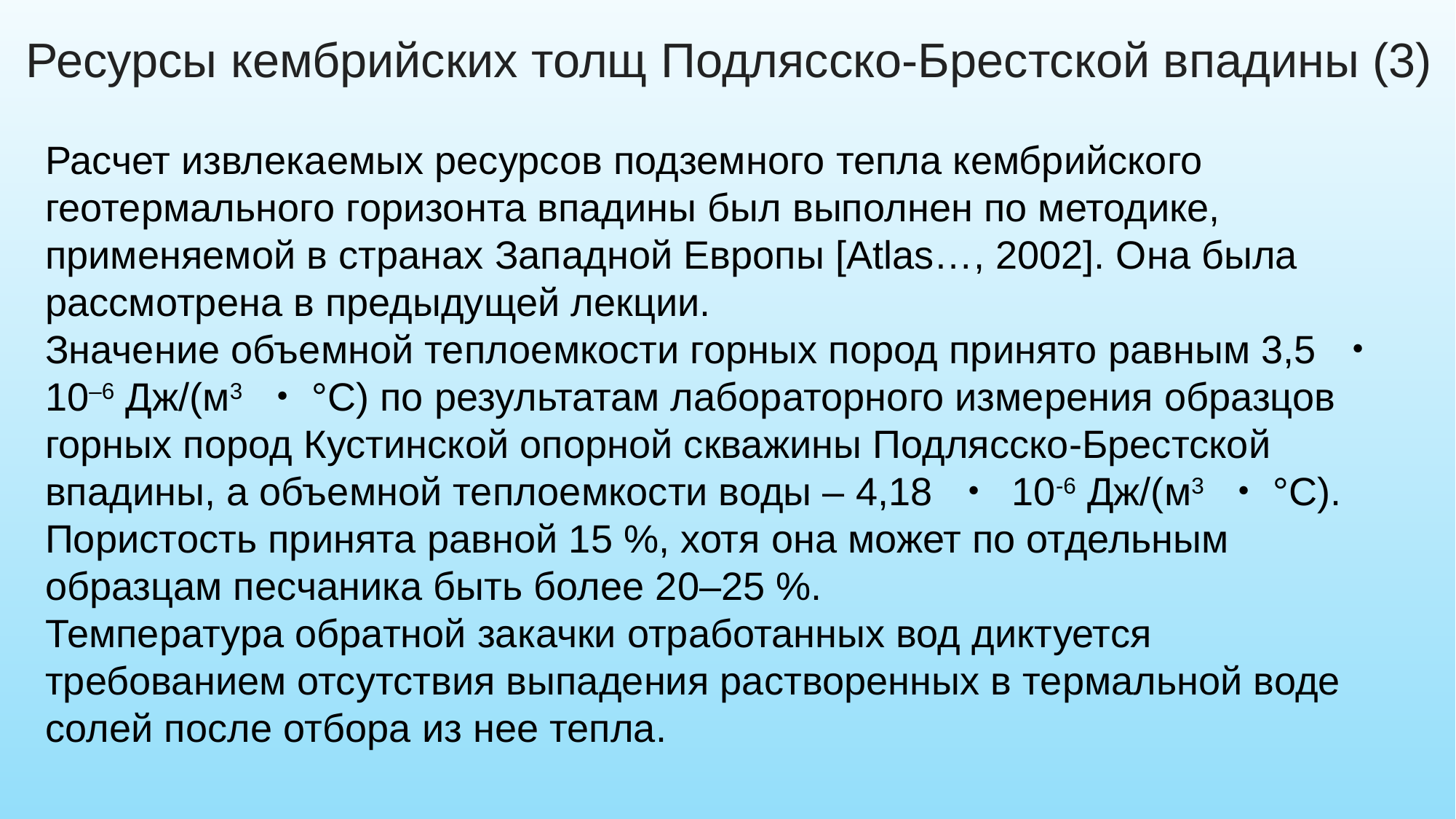

Ресурсы кембрийских толщ Подлясско-Брестской впадины (3)
Расчет извлекаемых ресурсов подземного тепла кембрийского геотермального горизонта впадины был выполнен по методике, применяемой в странах Западной Европы [Atlas…, 2002]. Она была рассмотрена в предыдущей лекции.
Значение объемной теплоемкости горных пород принято равным 3,5 ・ 10–6 Дж/(м3 ・°С) по результатам лабораторного измерения образцов горных пород Кустинской опорной скважины Подлясско-Брестской впадины, а объемной теплоемкости воды – 4,18 ・ 10-6 Дж/(м3 ・°С). Пористость принята равной 15 %, хотя она может по отдельным образцам песчаника быть более 20–25 %.
Температура обратной закачки отработанных вод диктуется требованием отсутствия выпадения растворенных в термальной воде солей после отбора из нее тепла.